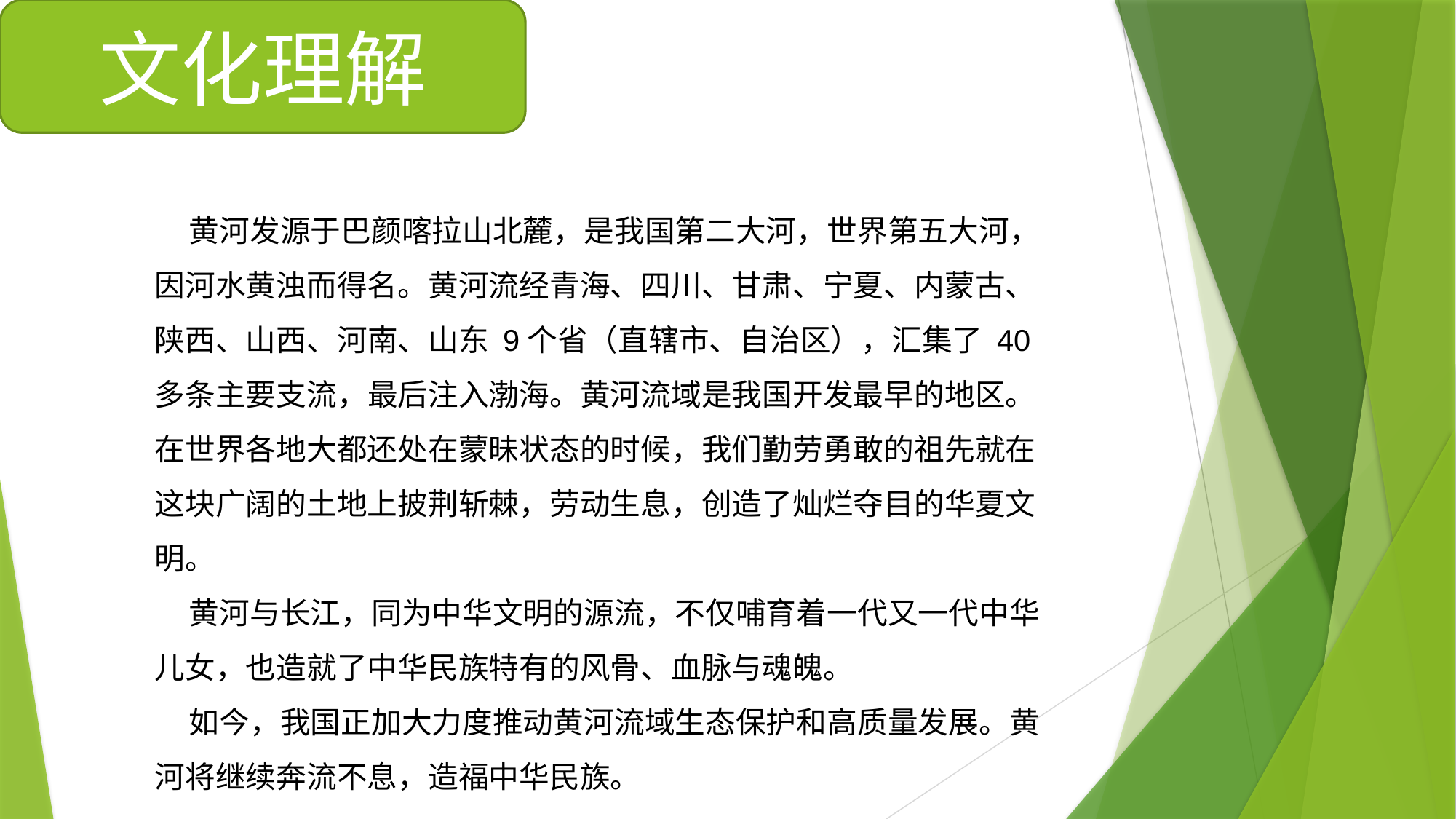

文化理解
    黄河发源于巴颜喀拉山北麓，是我国第二大河，世界第五大河，因河水黄浊而得名。黄河流经青海、四川、甘肃、宁夏、内蒙古、陕西、山西、河南、山东 9个省（直辖市、自治区），汇集了 40多条主要支流，最后注入渤海。黄河流域是我国开发最早的地区。在世界各地大都还处在蒙昧状态的时候，我们勤劳勇敢的祖先就在这块广阔的土地上披荆斩棘，劳动生息，创造了灿烂夺目的华夏文明。
    黄河与长江，同为中华文明的源流，不仅哺育着一代又一代中华儿女，也造就了中华民族特有的风骨、血脉与魂魄。
    如今，我国正加大力度推动黄河流域生态保护和高质量发展。黄河将继续奔流不息，造福中华民族。